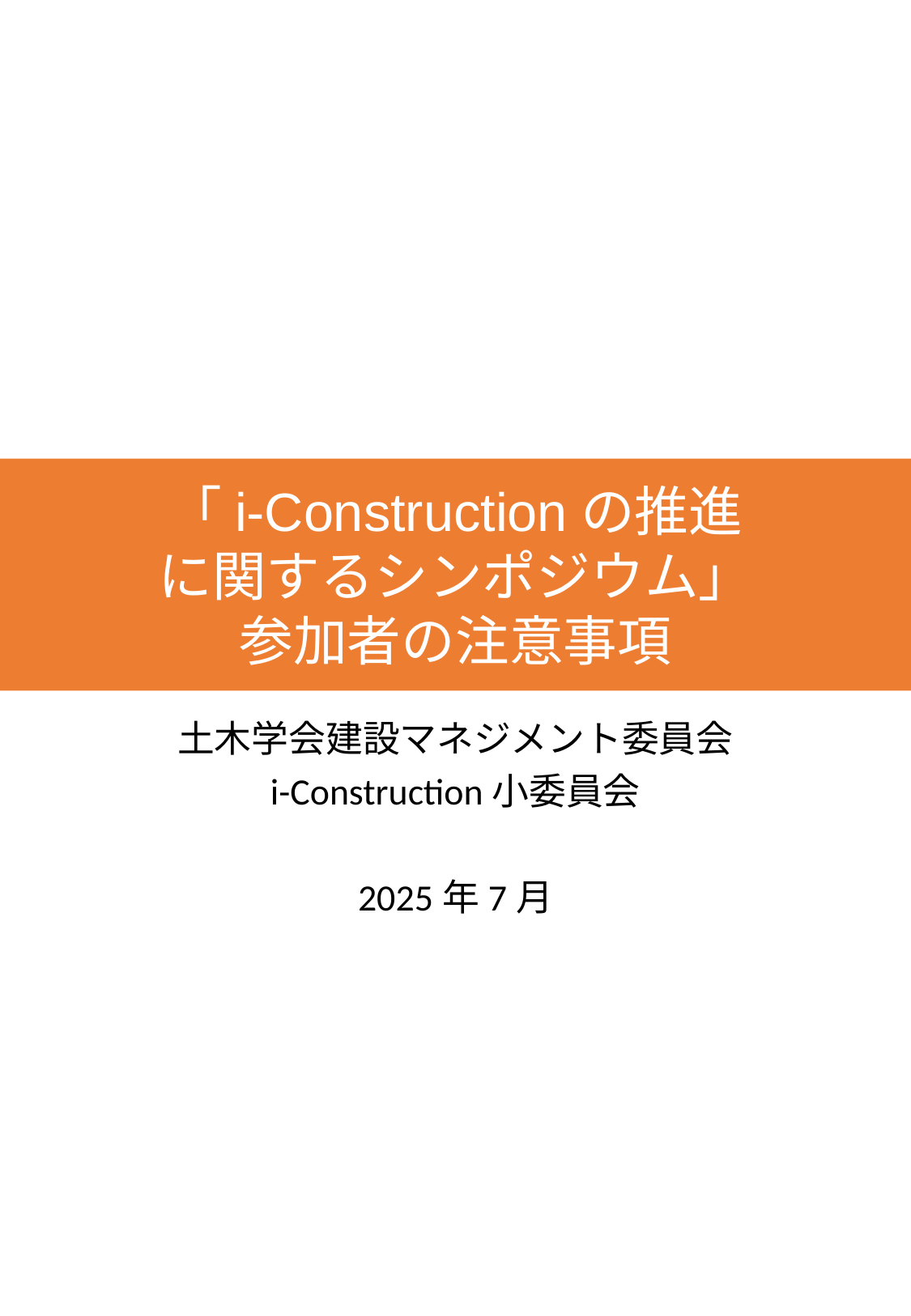

# 「i-Constructionの推進 に関するシンポジウム」 参加者の注意事項
土木学会建設マネジメント委員会
i-Construction小委員会

2025年7月